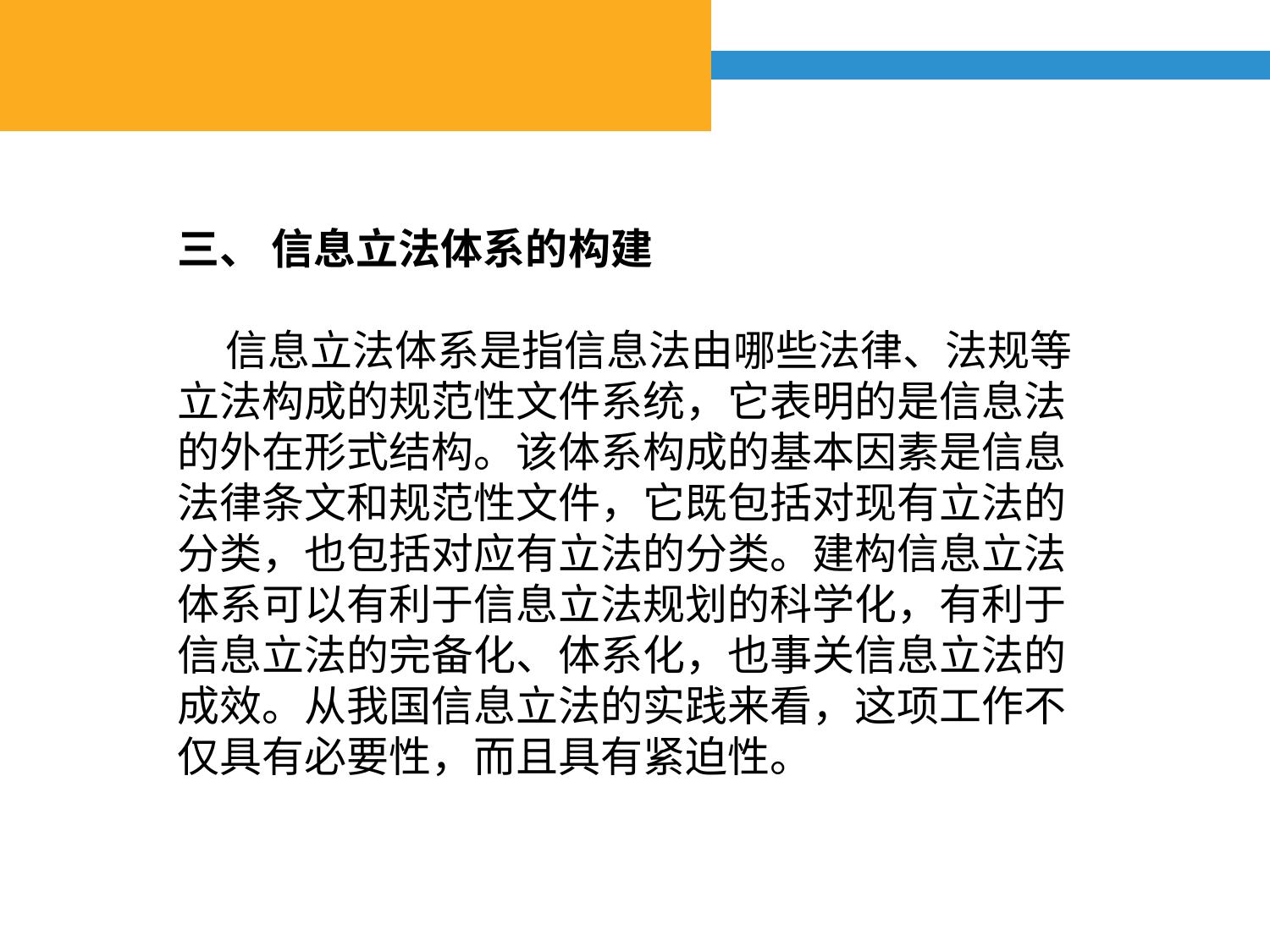

三、 信息立法体系的构建

    信息立法体系是指信息法由哪些法律、法规等立法构成的规范性文件系统，它表明的是信息法的外在形式结构。该体系构成的基本因素是信息法律条文和规范性文件，它既包括对现有立法的分类，也包括对应有立法的分类。建构信息立法体系可以有利于信息立法规划的科学化，有利于信息立法的完备化、体系化，也事关信息立法的成效。从我国信息立法的实践来看，这项工作不仅具有必要性，而且具有紧迫性。